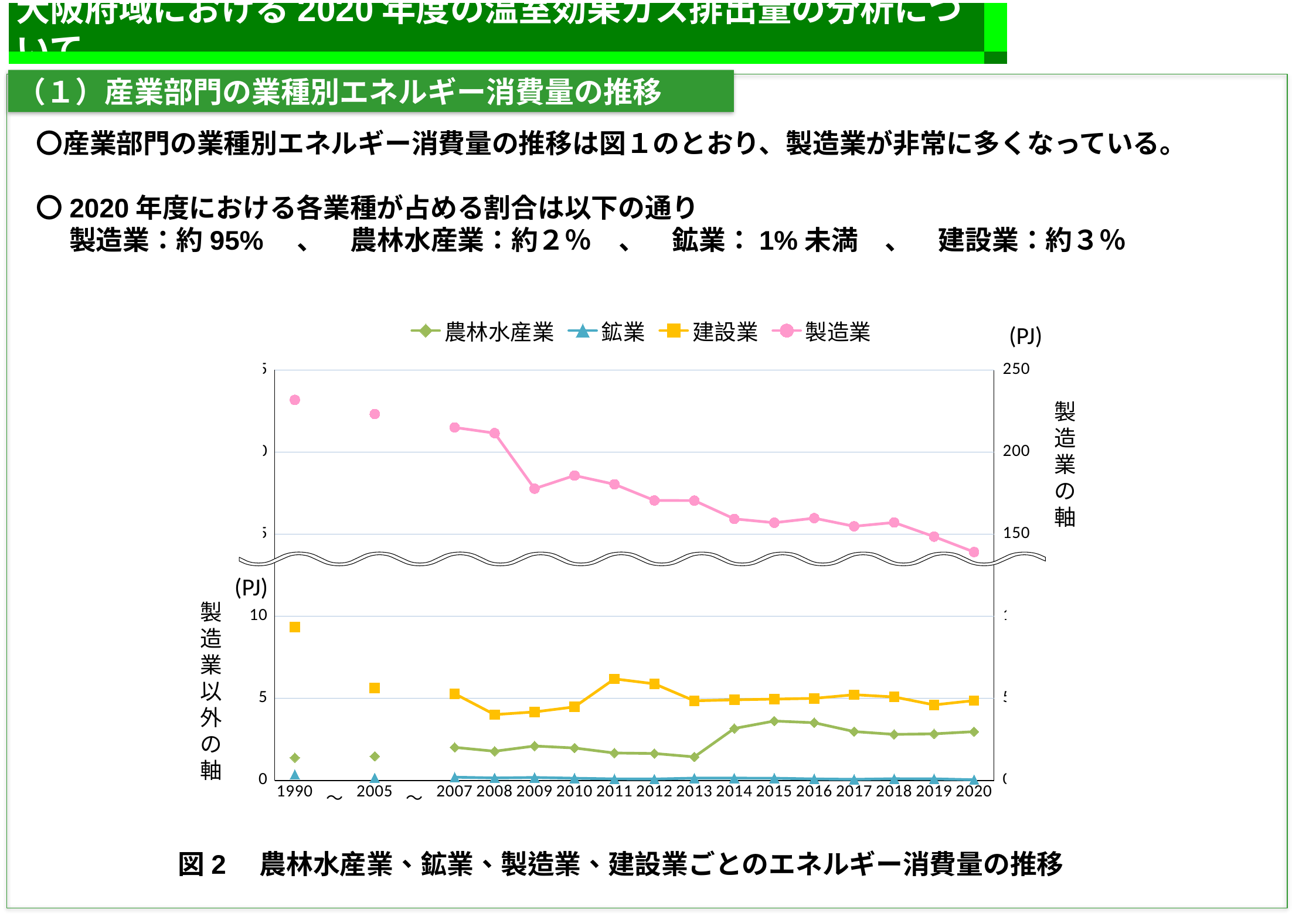

大阪府域における2020年度の温室効果ガス排出量の分析について

（１）産業部門の業種別エネルギー消費量の推移

〇産業部門の業種別エネルギー消費量の推移は図１のとおり、製造業が非常に多くなっている。

〇2020年度における各業種が占める割合は以下の通り
　 製造業：約95%　、　農林水産業：約２％　、　鉱業：1%未満　、　建設業：約３％

### Chart

| Category |  |  |  |  |
|---|---|---|---|---|
| 1990 | 1.3854295828812442 | 0.36842996568873443 | 9.330074998187436 | 231.82026705832476 |
| ～ | None | None | None | None |
| 2005 | 1.4684189639750955 | 0.15527263412519587 | 5.619215282060767 | 223.20255545195033 |
| ～ | None | None | None | None |
| 2007 | 2.013081221983341 | 0.19635073673214198 | 5.282255474923482 | 215.02848579085068 |
| 2008 | 1.7772384261724103 | 0.15250437984617568 | 4.010540886707807 | 211.55231540535675 |
| 2009 | 2.095448466088639 | 0.17977704547685938 | 4.171944236300856 | 177.71234807074345 |
| 2010 | 1.976133150595183 | 0.13338215604907713 | 4.478218360681769 | 185.73868573464654 |
| 2011 | 1.6712263272911732 | 0.09437824007438284 | 6.186157843722269 | 180.41285284513634 |
| 2012 | 1.6407380796373365 | 0.08598359370036697 | 5.884167496777616 | 170.5553363720074 |
| 2013 | 1.4343425433381454 | 0.14115961298280502 | 4.8485532703762 | 170.4703231147708 |
| 2014 | 3.164098808103159 | 0.1392096424332774 | 4.910956384355348 | 159.31964713071062 |
| 2015 | 3.618718126745291 | 0.13660172680949445 | 4.954071233754093 | 156.97760975858841 |
| 2016 | 3.515429763761348 | 0.0912810594119702 | 4.99990199416538 | 159.75031393797443 |
| 2017 | 2.9751169795264953 | 0.0673483427285133 | 5.220649521700696 | 154.81042964635398 |
| 2018 | 2.804946874442097 | 0.10459636167411716 | 5.085805108166192 | 157.1411695861854 |
| 2019 | 2.838262070436253 | 0.09578160509646155 | 4.600957823352324 | 148.50796220147203 |
| 2020 | 2.9717740000004005 | 0.04055329354718253 | 4.863014585544826 | 139.14944846561335 |
(PJ)
製造業の軸

(PJ)
製造業以外の軸

図2　農林水産業、鉱業、製造業、建設業ごとのエネルギー消費量の推移